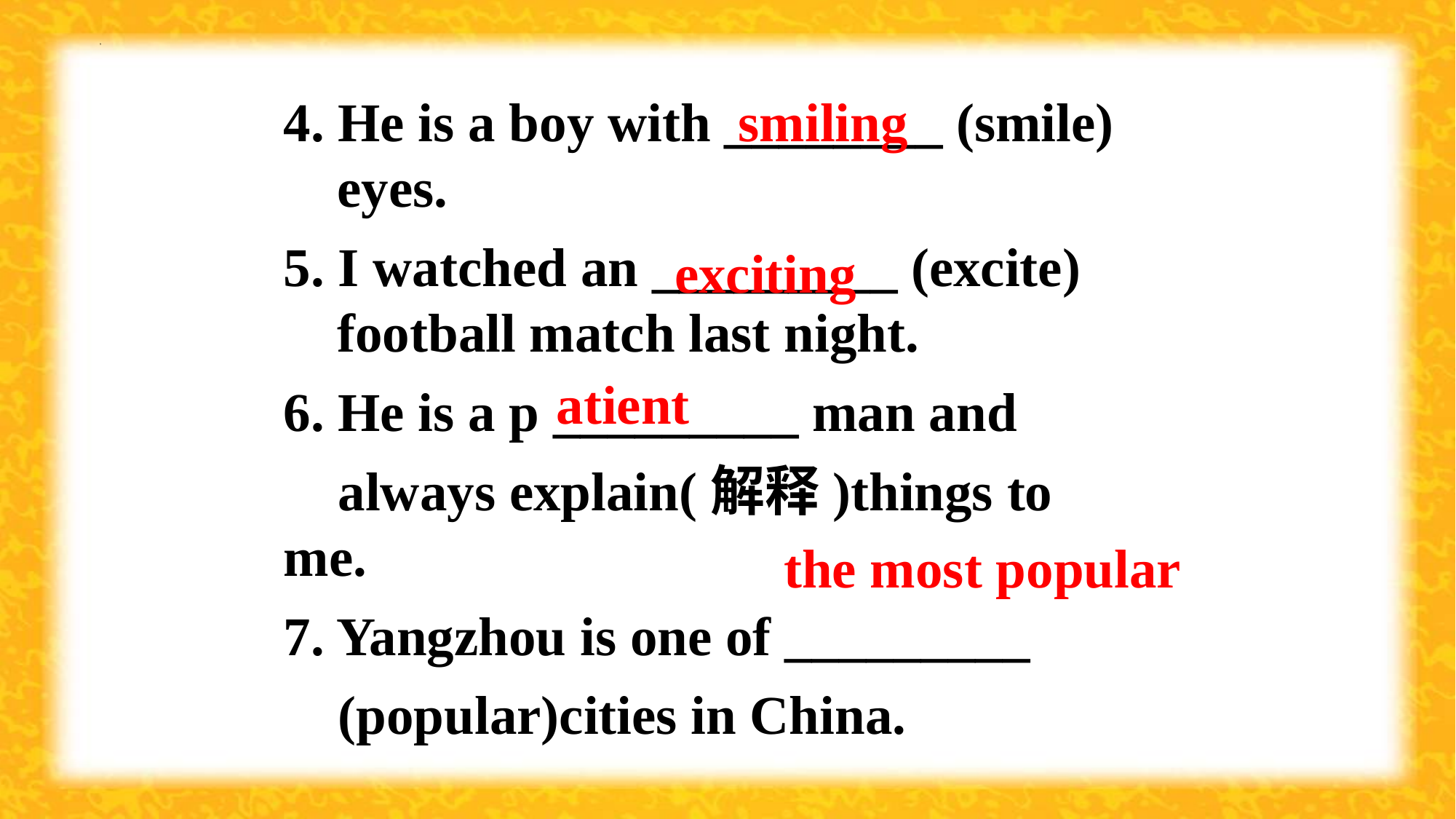

4. He is a boy with ________ (smile) 	eyes.
5. I watched an _________ (excite) 	football match last night.
6. He is a p _________ man and
    always explain(解释)things to me.
7. Yangzhou is one of _________
    (popular)cities in China.
smiling
exciting
atient
the most popular